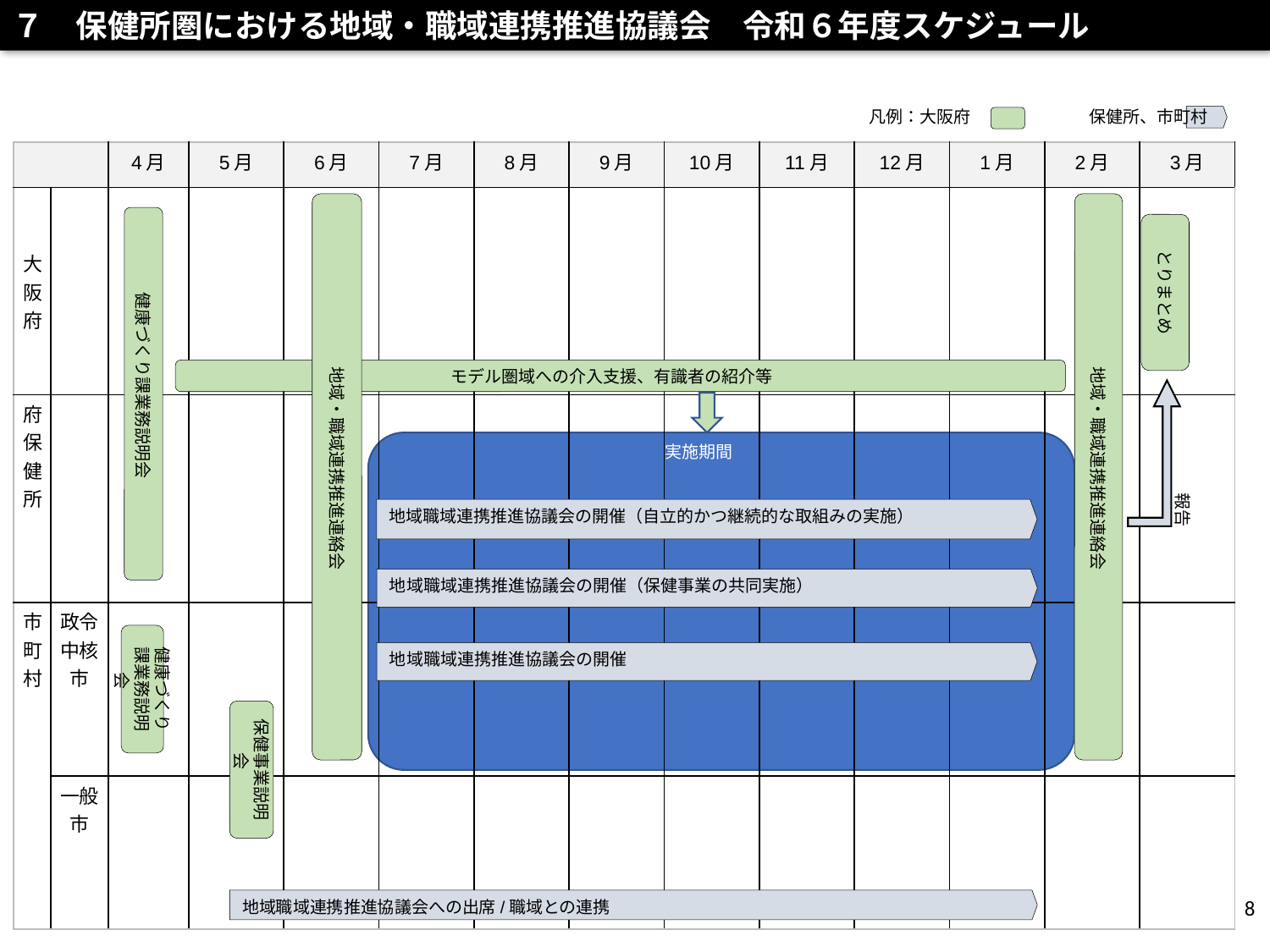

７　保健所圏における地域・職域連携推進協議会　令和６年度スケジュール
凡例：大阪府　　　　　　　保健所、市町村

|  |  | 4月 | 5月 | 6月 | 7月 | 8月 | 9月 | 10月 | 11月 | 12月 | 1月 | 2月 | 3月 |
| --- | --- | --- | --- | --- | --- | --- | --- | --- | --- | --- | --- | --- | --- |
| 大阪府 |  |  |  |  |  |  |  |  |  |  |  |  |  |
| 府保健所 |  |  |  |  |  |  |  |  |  |  |  |  |  |
| 市町村 | 政令中核市 |  |  |  |  |  |  |  |  |  |  |  |  |
|  | 一般市 |  |  |  |  |  |  |  |  |  |  |  |  |
地域・職域連携推進連絡会
地域・職域連携推進連絡会
健康づくり課業務説明会
とりまとめ
モデル圏域への介入支援、有識者の紹介等

報告

実施期間
地域職域連携推進協議会の開催（自立的かつ継続的な取組みの実施）
地域職域連携推進協議会の開催（保健事業の共同実施）
健康づくり課業務説明会
地域職域連携推進協議会の開催
保健事業説明会
8
地域職域連携推進協議会への出席/職域との連携